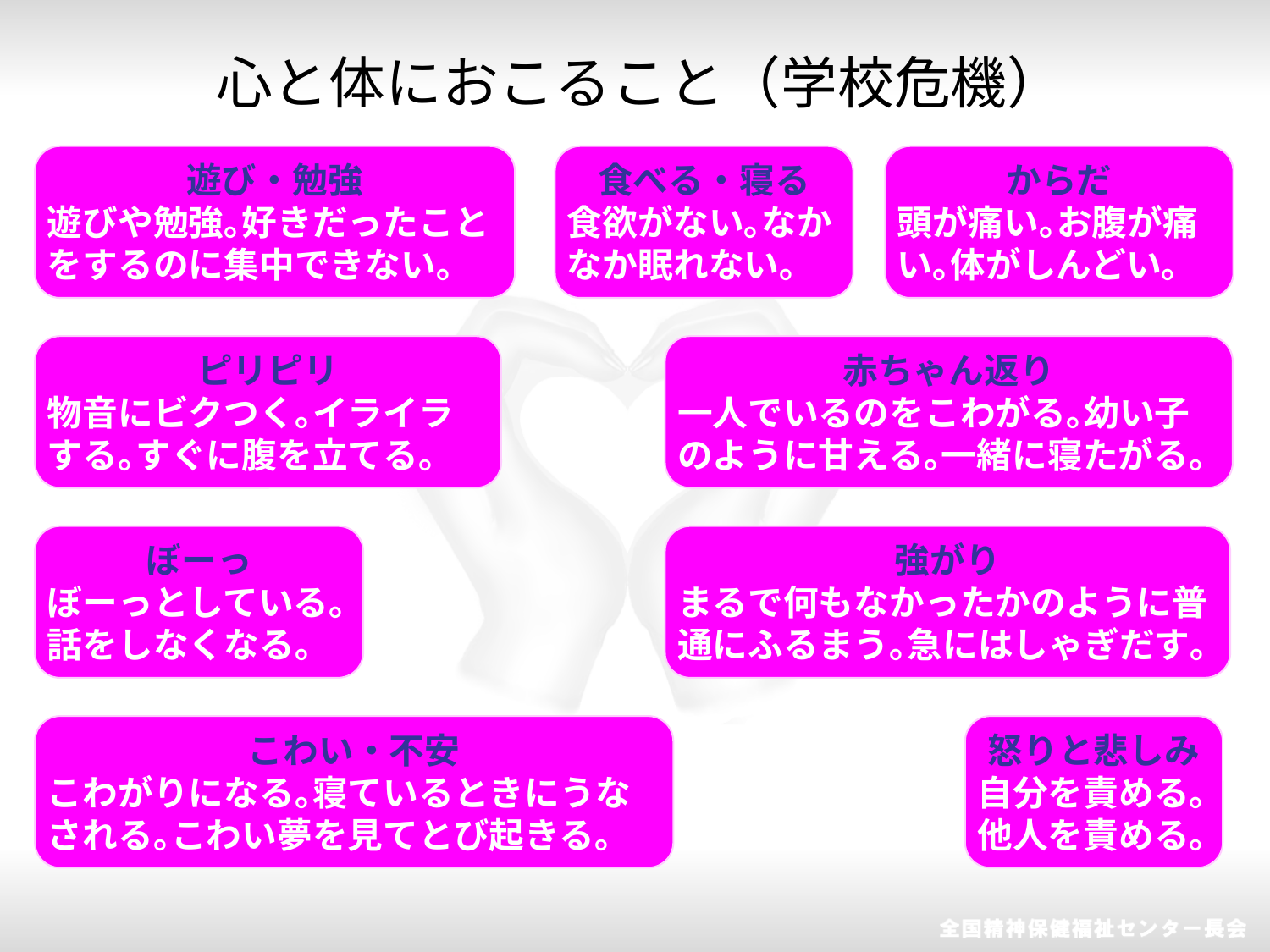

心と体におこること（学校危機）
遊び・勉強
遊びや勉強｡好きだったことをするのに集中できない｡
食べる・寝る
食欲がない｡なかなか眠れない｡
からだ
頭が痛い｡お腹が痛い｡体がしんどい｡
ピリピリ
物音にビクつく｡イライラする｡すぐに腹を立てる｡
赤ちゃん返り
一人でいるのをこわがる｡幼い子のように甘える｡一緒に寝たがる｡
ぼーっ
ぼーっとしている｡話をしなくなる｡
強がり
まるで何もなかったかのように普通にふるまう｡急にはしゃぎだす｡
こわい・不安
こわがりになる｡寝ているときにうなされる｡こわい夢を見てとび起きる｡
怒りと悲しみ
自分を責める｡他人を責める｡